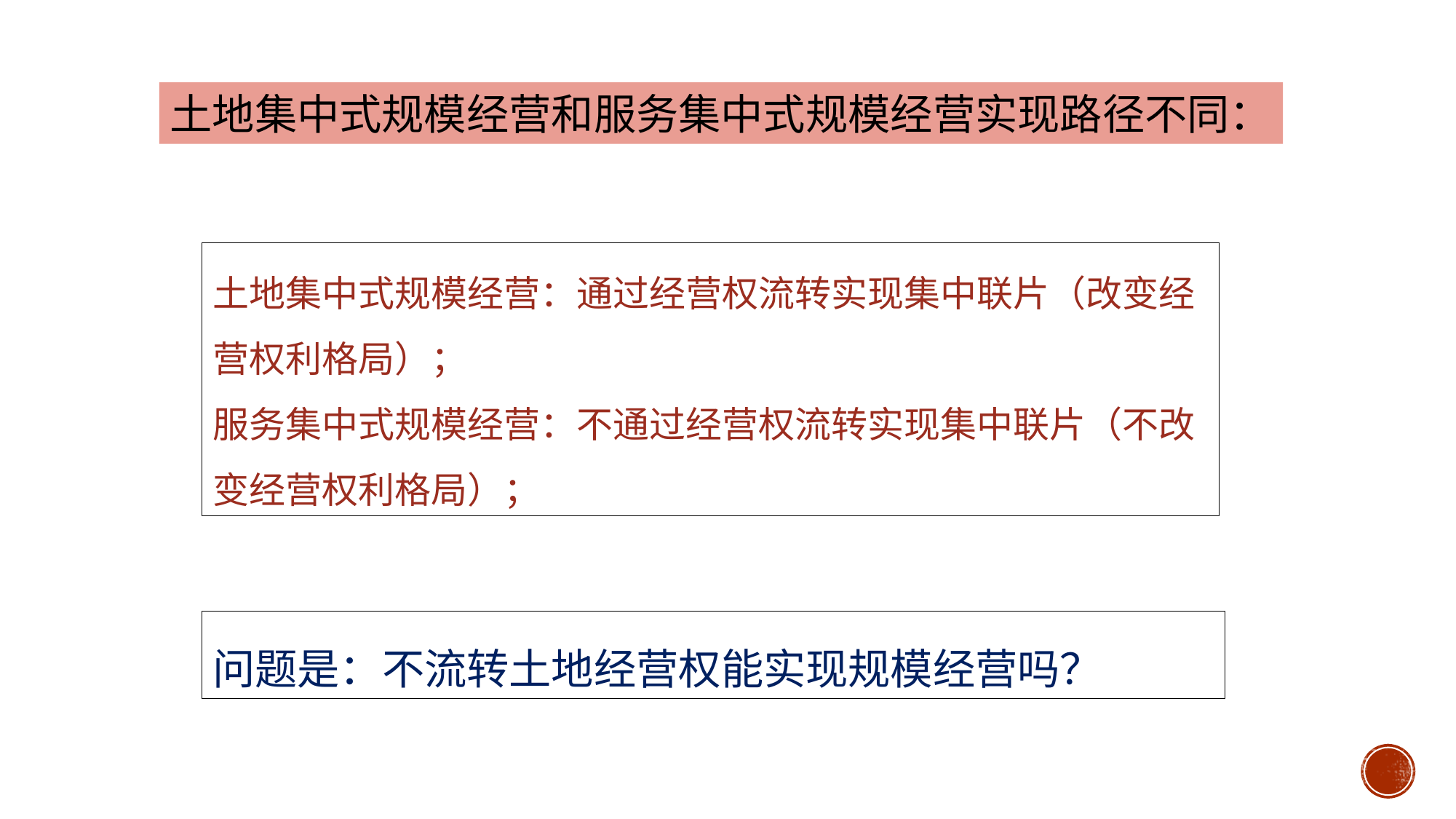

土地集中式规模经营和服务集中式规模经营实现路径不同：
土地集中式规模经营：通过经营权流转实现集中联片（改变经营权利格局）；
服务集中式规模经营：不通过经营权流转实现集中联片（不改变经营权利格局）；
问题是：不流转土地经营权能实现规模经营吗？